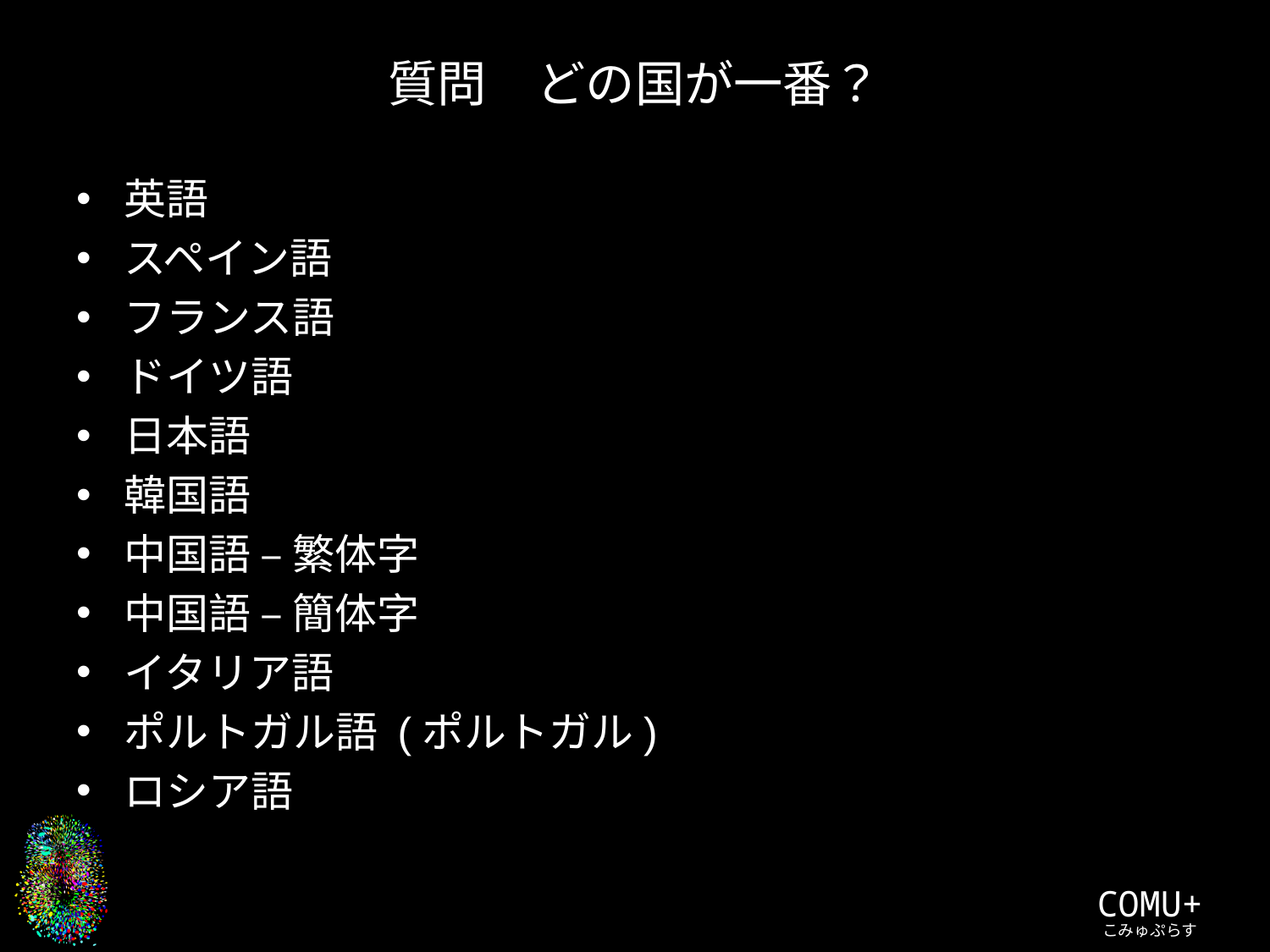

# 質問　どの国が一番？
英語
スペイン語
フランス語
ドイツ語
日本語
韓国語
中国語 – 繁体字
中国語 – 簡体字
イタリア語
ポルトガル語 (ポルトガル)
ロシア語